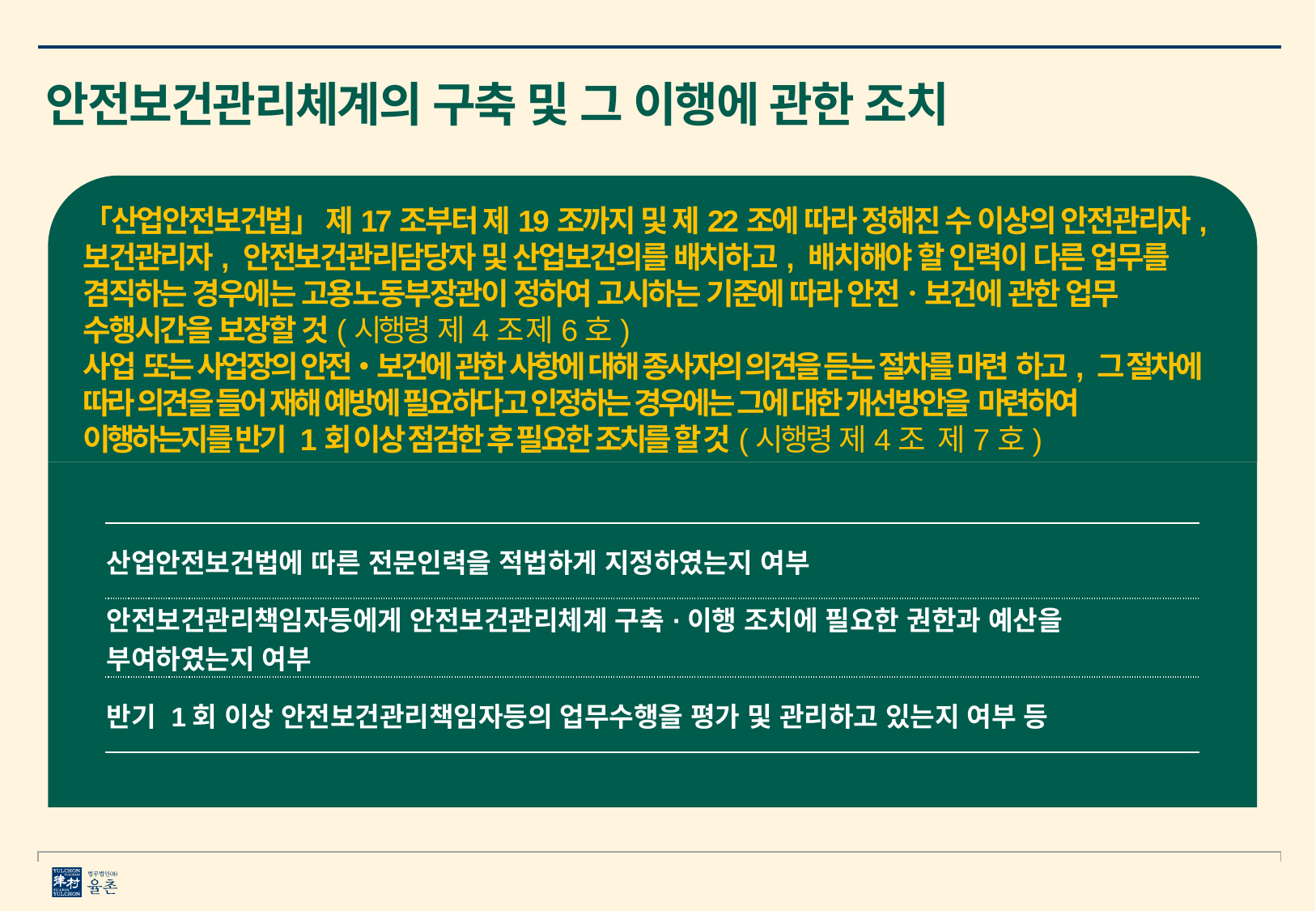

안전보건관리체계의 구축 및 그 이행에 관한 조치

「산업안전보건법」 제17조부터 제19조까지 및 제22조에 따라 정해진 수 이상의 안전관리자, 보건관리자, 안전보건관리담당자 및 산업보건의를 배치하고, 배치해야 할 인력이 다른 업무를 겸직하는 경우에는 고용노동부장관이 정하여 고시하는 기준에 따라 안전ㆍ보건에 관한 업무 수행시간을 보장할 것(시행령 제4조 제6호)
사업 또는 사업장의 안전・보건에 관한 사항에 대해 종사자의 의견을 듣는 절차를 마련  하고, 그 절차에 따라 의견을 들어 재해 예방에 필요하다고 인정하는 경우에는 그에 대한 개선방안을  마련하여 이행하는지를 반기 1회 이상 점검한 후 필요한 조치를 할 것(시행령 제4조   제7호)

| 산업안전보건법에 따른 전문인력을 적법하게 지정하였는지 여부 |
| --- |
| 안전보건관리책임자등에게 안전보건관리체계 구축·이행 조치에 필요한 권한과 예산을 부여하였는지 여부 |
| 반기 1회 이상 안전보건관리책임자등의 업무수행을 평가 및 관리하고 있는지 여부 등 |